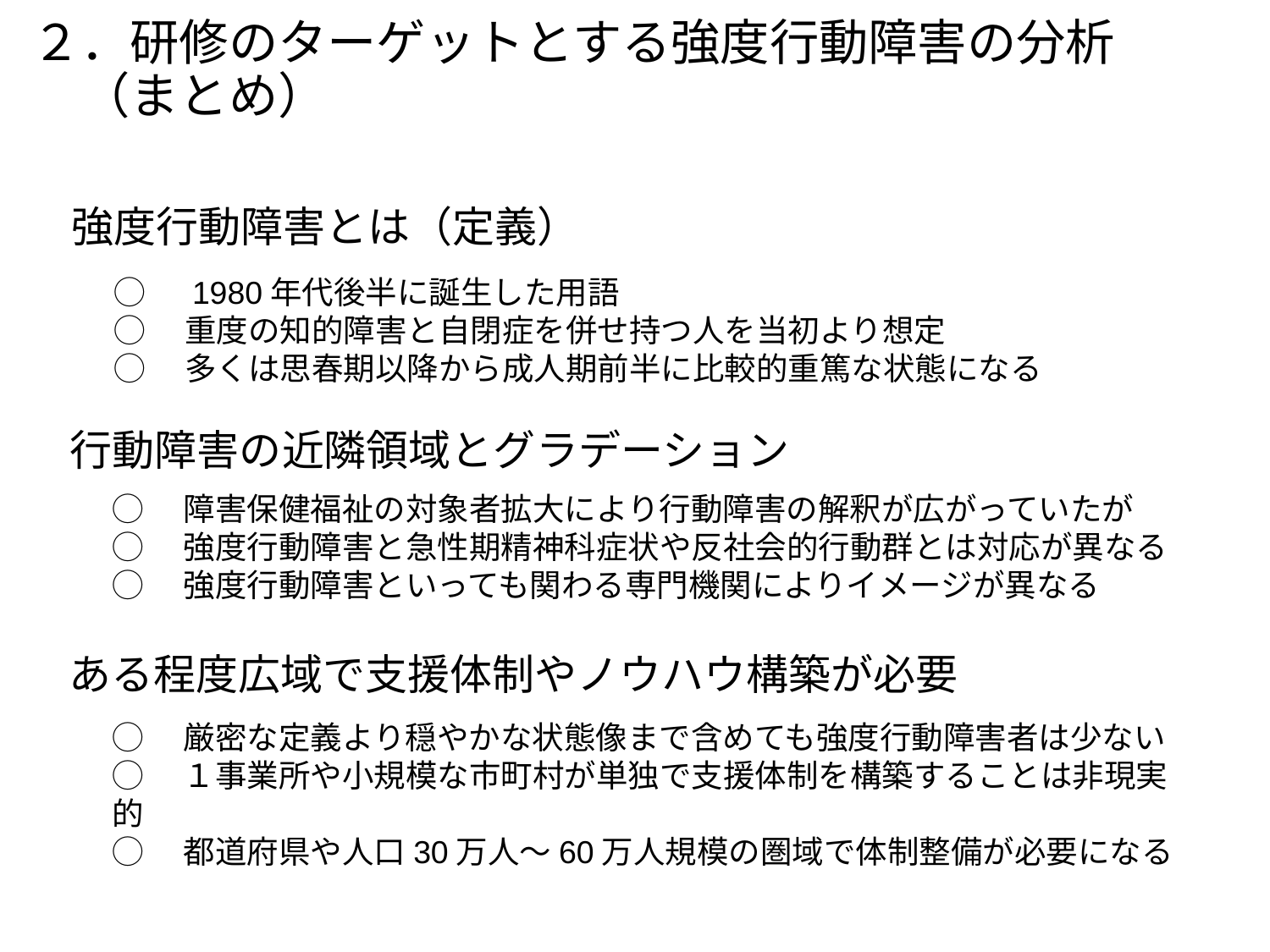

# ２．研修のターゲットとする強度行動障害の分析 　（まとめ）
強度行動障害とは（定義）
◯　1980年代後半に誕生した用語
◯　重度の知的障害と自閉症を併せ持つ人を当初より想定
◯　多くは思春期以降から成人期前半に比較的重篤な状態になる
行動障害の近隣領域とグラデーション
◯　障害保健福祉の対象者拡大により行動障害の解釈が広がっていたが
◯　強度行動障害と急性期精神科症状や反社会的行動群とは対応が異なる
◯　強度行動障害といっても関わる専門機関によりイメージが異なる
ある程度広域で支援体制やノウハウ構築が必要
◯　厳密な定義より穏やかな状態像まで含めても強度行動障害者は少ない
◯　１事業所や小規模な市町村が単独で支援体制を構築することは非現実的
◯　都道府県や人口30万人～60万人規模の圏域で体制整備が必要になる